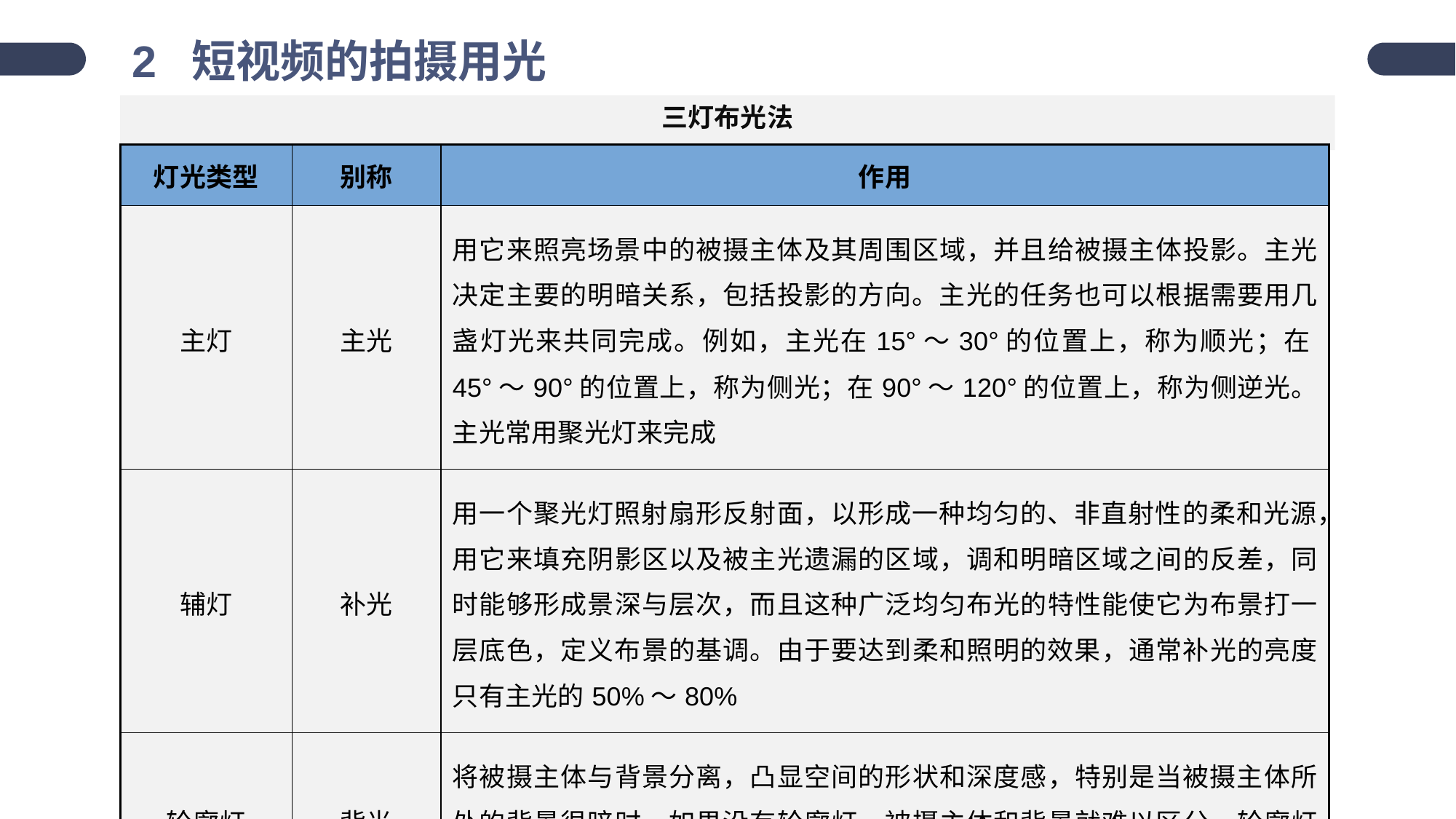

2  短视频的拍摄用光

三灯布光法
自然光
只要有条件使用自然光，就优先使用自然光。
时间不同，太阳光的照射强度和角度也不同。
最好的拍摄时间是下午2点到5点。
使用手机的相机功能调节光线
如果对背景虚化有要求，拍摄者可以通过调整感光度调节明暗。
室内画面往往会有色差，调节白平衡（色温）可以改变画面的色调：冷色调对应高数值色温，暖色调对应低数值色温。
| 灯光类型 | 别称 | 作用 |
| --- | --- | --- |
| 主灯 | 主光 | 用它来照亮场景中的被摄主体及其周围区域，并且给被摄主体投影。主光决定主要的明暗关系，包括投影的方向。主光的任务也可以根据需要用几盏灯光来共同完成。例如，主光在15°～30°的位置上，称为顺光；在45°～90°的位置上，称为侧光；在90°～120°的位置上，称为侧逆光。主光常用聚光灯来完成 |
| 辅灯 | 补光 | 用一个聚光灯照射扇形反射面，以形成一种均匀的、非直射性的柔和光源，用它来填充阴影区以及被主光遗漏的区域，调和明暗区域之间的反差，同时能够形成景深与层次，而且这种广泛均匀布光的特性能使它为布景打一层底色，定义布景的基调。由于要达到柔和照明的效果，通常补光的亮度只有主光的50%～80% |
| 轮廓灯 | 背光 | 将被摄主体与背景分离，凸显空间的形状和深度感，特别是当被摄主体所处的背景很暗时，如果没有轮廓灯，被摄主体和背景就难以区分。轮廓灯通常是硬光，用于强调被摄主体轮廓 |
室内道具布光
在室内拍摄短视频时，如果光线较暗，拍摄者可以使用“三灯布光法”来突出主体。